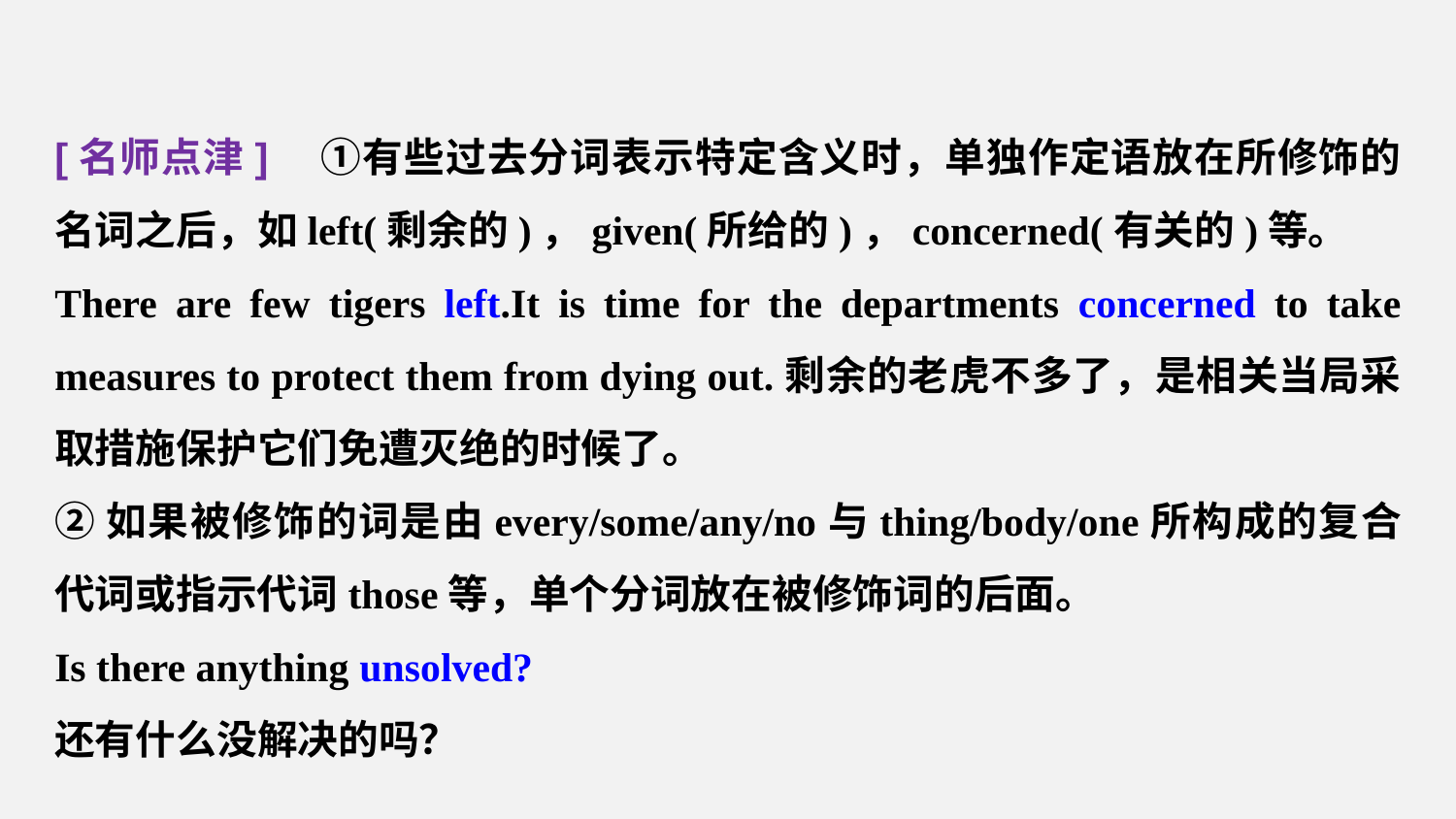

[名师点津]　①有些过去分词表示特定含义时，单独作定语放在所修饰的名词之后，如left(剩余的)，given(所给的)，concerned(有关的)等。
There are few tigers left.It is time for the departments concerned to take measures to protect them from dying out.剩余的老虎不多了，是相关当局采取措施保护它们免遭灭绝的时候了。
②如果被修饰的词是由every/some/any/no与thing/body/one所构成的复合代词或指示代词those等，单个分词放在被修饰词的后面。
Is there anything unsolved?
还有什么没解决的吗？